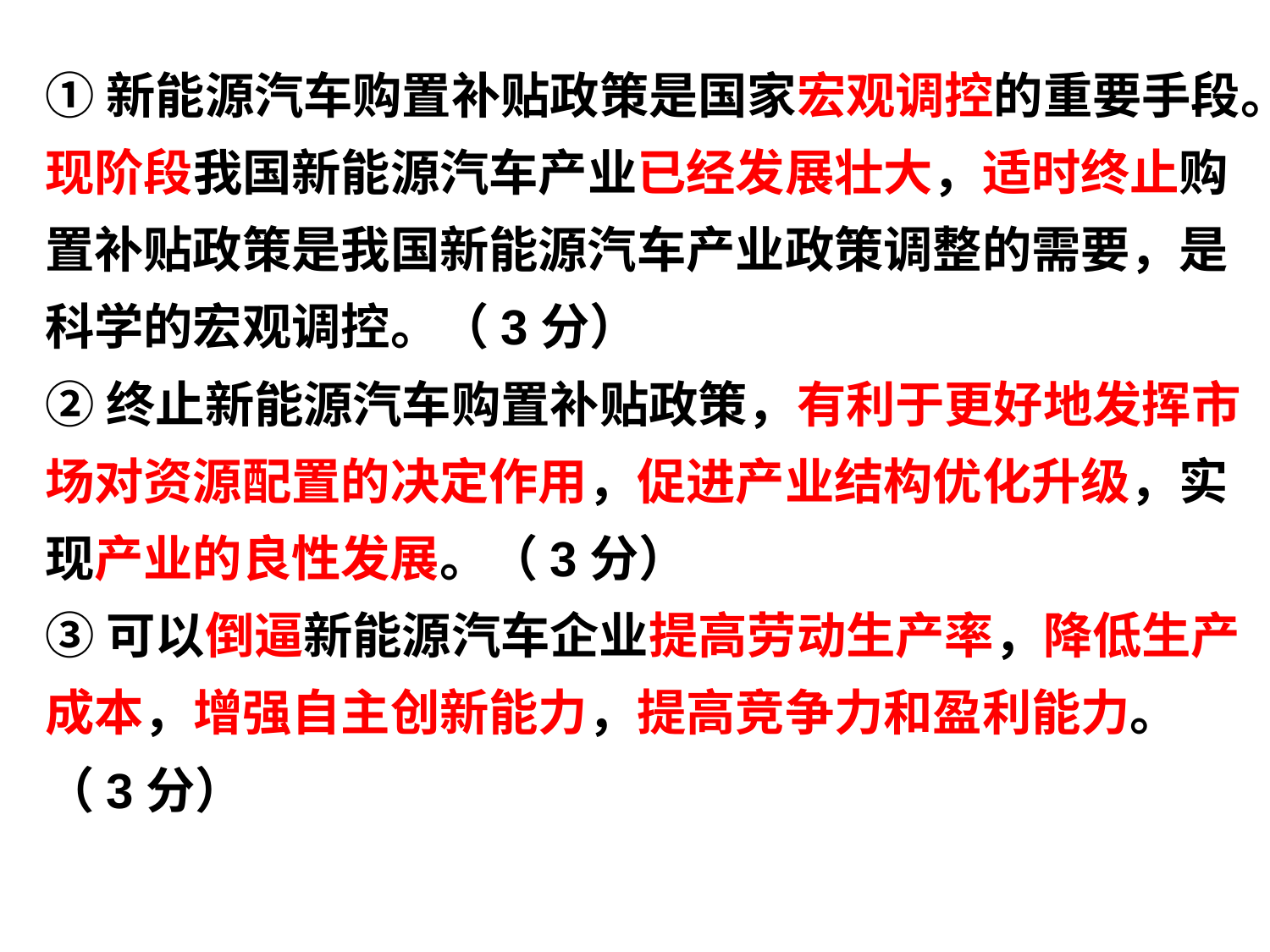

①新能源汽车购置补贴政策是国家宏观调控的重要手段。现阶段我国新能源汽车产业已经发展壮大，适时终止购置补贴政策是我国新能源汽车产业政策调整的需要，是科学的宏观调控。（3分）
②终止新能源汽车购置补贴政策，有利于更好地发挥市场对资源配置的决定作用，促进产业结构优化升级，实现产业的良性发展。（3分）
③可以倒逼新能源汽车企业提高劳动生产率，降低生产成本，增强自主创新能力，提高竞争力和盈利能力。（3分）